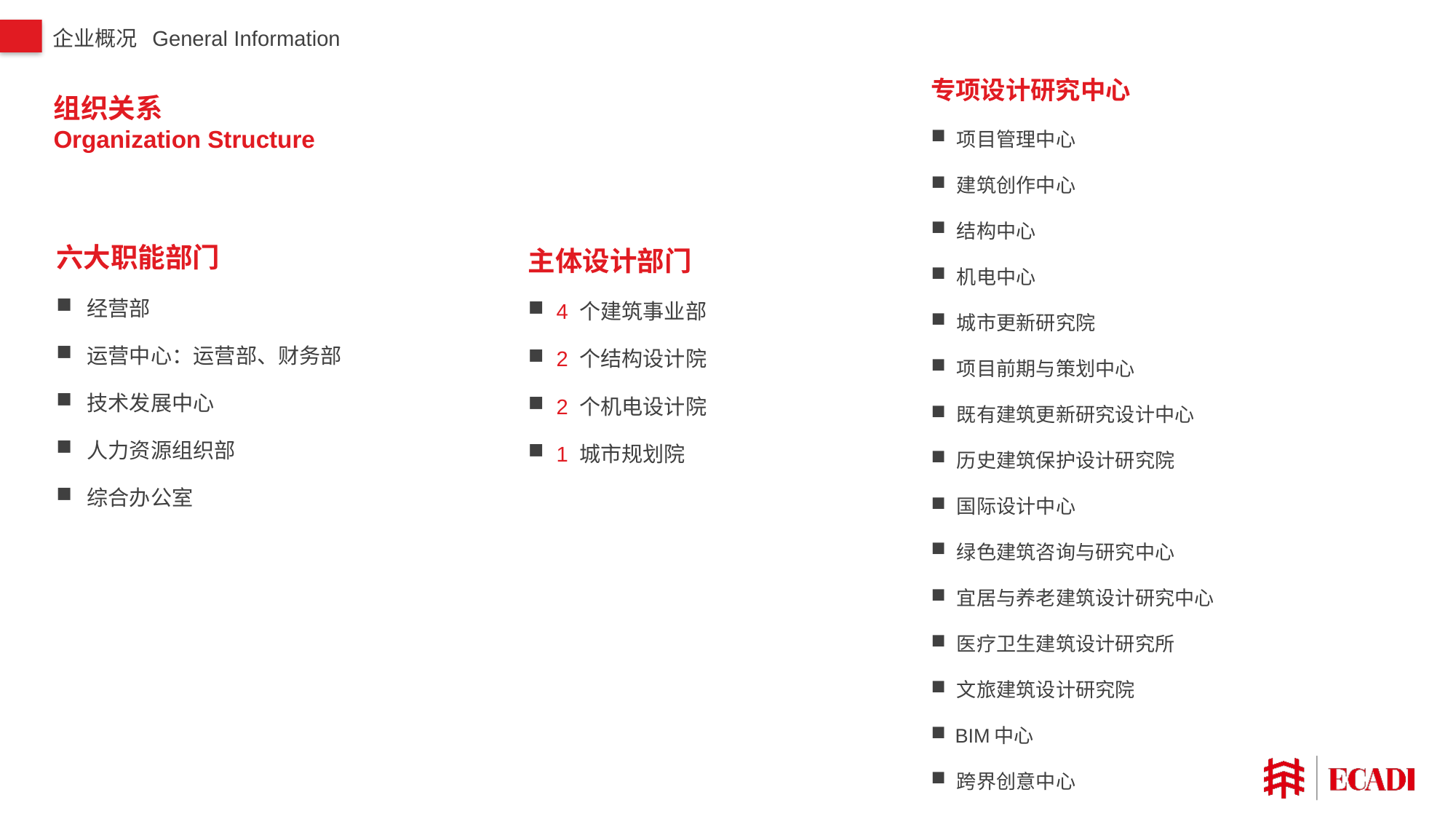

企业概况  General Information
专项设计研究中心
  项目管理中心
  建筑创作中心
  结构中心
  机电中心
  城市更新研究院
  项目前期与策划中心
  既有建筑更新研究设计中心
  历史建筑保护设计研究院
  国际设计中心
  绿色建筑咨询与研究中心
  宜居与养老建筑设计研究中心
  医疗卫生建筑设计研究所
  文旅建筑设计研究院
  BIM中心
  跨界创意中心
# 组织关系 Organization Structure
六大职能部门
  经营部
  运营中心：运营部、财务部
  技术发展中心
  人力资源组织部
  综合办公室

主体设计部门
  4 个建筑事业部
  2 个结构设计院
  2 个机电设计院
  1 城市规划院